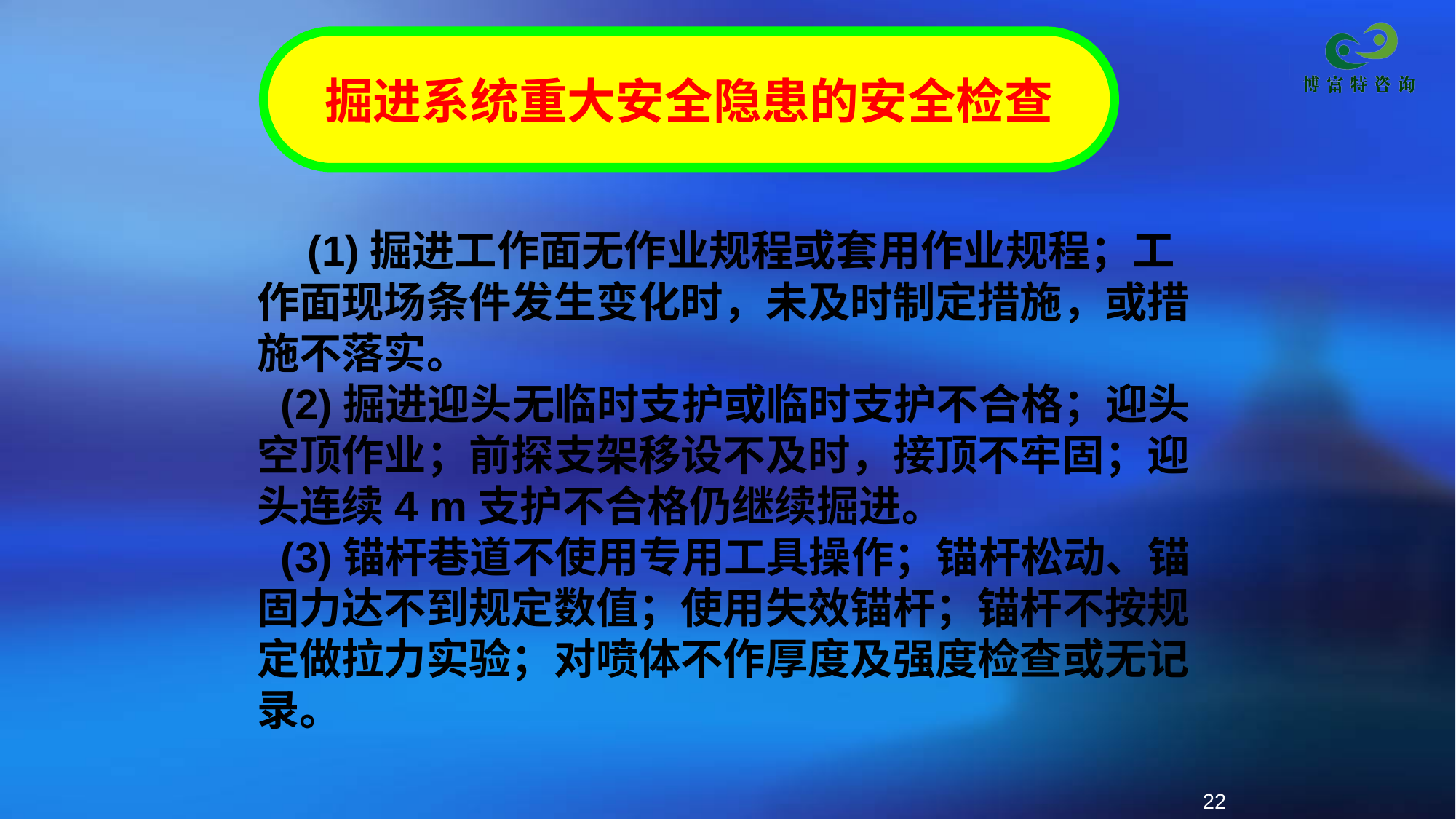

掘进系统重大安全隐患的安全检查
    (1)掘进工作面无作业规程或套用作业规程；工作面现场条件发生变化时，未及时制定措施，或措施不落实。
  (2)掘进迎头无临时支护或临时支护不合格；迎头空顶作业；前探支架移设不及时，接顶不牢固；迎头连续4 m支护不合格仍继续掘进。
  (3)锚杆巷道不使用专用工具操作；锚杆松动、锚固力达不到规定数值；使用失效锚杆；锚杆不按规定做拉力实验；对喷体不作厚度及强度检查或无记录。
                                      22